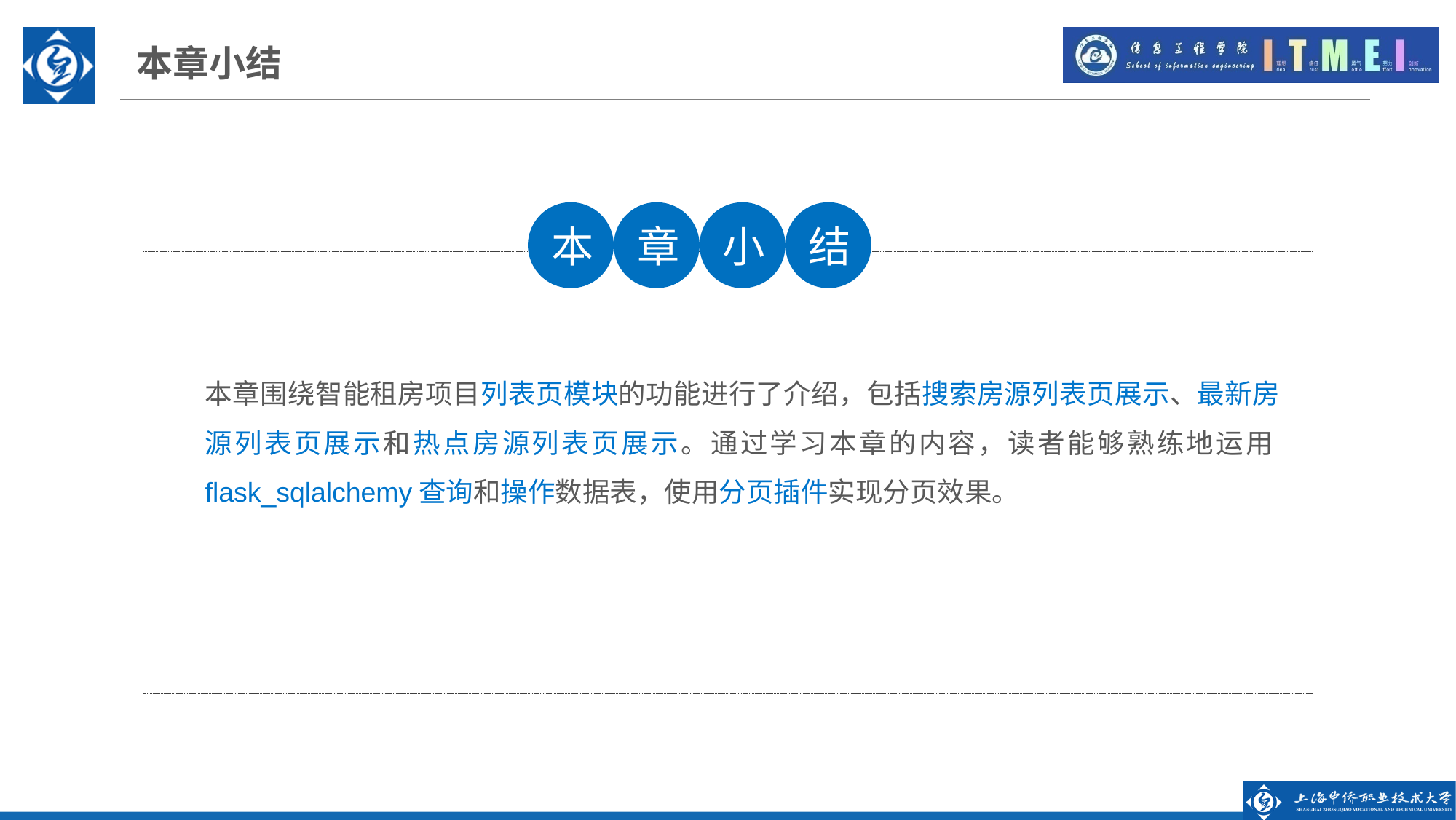

本章小结
本
章
小
结

本章围绕智能租房项目列表页模块的功能进行了介绍，包括搜索房源列表页展示、最新房源列表页展示和热点房源列表页展示。通过学习本章的内容，读者能够熟练地运用flask_sqlalchemy查询和操作数据表，使用分页插件实现分页效果。